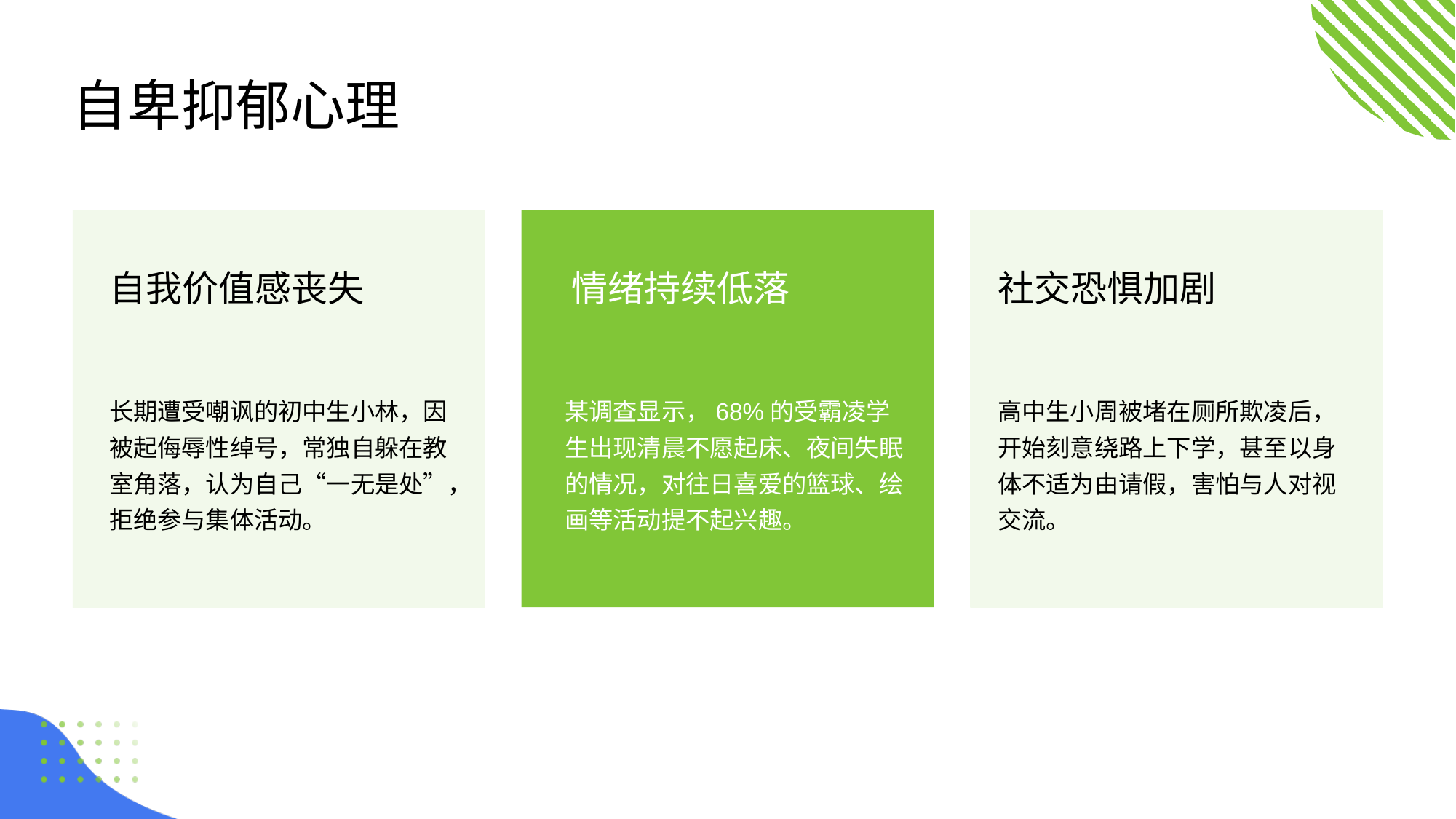

自卑抑郁心理

自我价值感丧失
情绪持续低落
社交恐惧加剧
长期遭受嘲讽的初中生小林，因被起侮辱性绰号，常独自躲在教室角落，认为自己“一无是处”，拒绝参与集体活动。
某调查显示，68%的受霸凌学生出现清晨不愿起床、夜间失眠的情况，对往日喜爱的篮球、绘画等活动提不起兴趣。
高中生小周被堵在厕所欺凌后，开始刻意绕路上下学，甚至以身体不适为由请假，害怕与人对视交流。